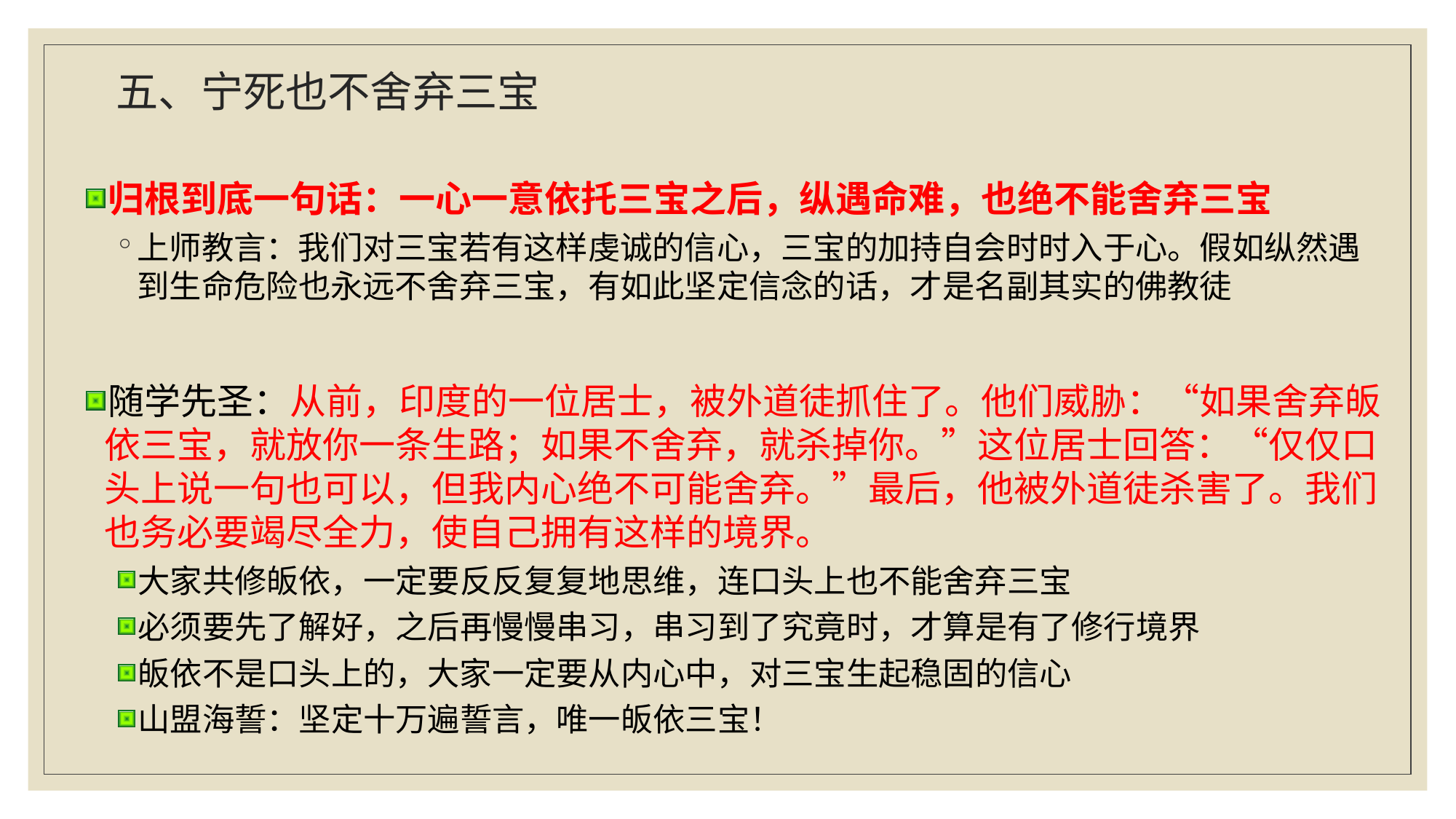

# 五、宁死也不舍弃三宝
归根到底一句话：一心一意依托三宝之后，纵遇命难，也绝不能舍弃三宝
上师教言：我们对三宝若有这样虔诚的信心，三宝的加持自会时时入于心。假如纵然遇到生命危险也永远不舍弃三宝，有如此坚定信念的话，才是名副其实的佛教徒

随学先圣：从前，印度的一位居士，被外道徒抓住了。他们威胁：“如果舍弃皈依三宝，就放你一条生路；如果不舍弃，就杀掉你。”这位居士回答：“仅仅口头上说一句也可以，但我内心绝不可能舍弃。”最后，他被外道徒杀害了。我们也务必要竭尽全力，使自己拥有这样的境界。
大家共修皈依，一定要反反复复地思维，连口头上也不能舍弃三宝
必须要先了解好，之后再慢慢串习，串习到了究竟时，才算是有了修行境界
皈依不是口头上的，大家一定要从内心中，对三宝生起稳固的信心
山盟海誓：坚定十万遍誓言，唯一皈依三宝！